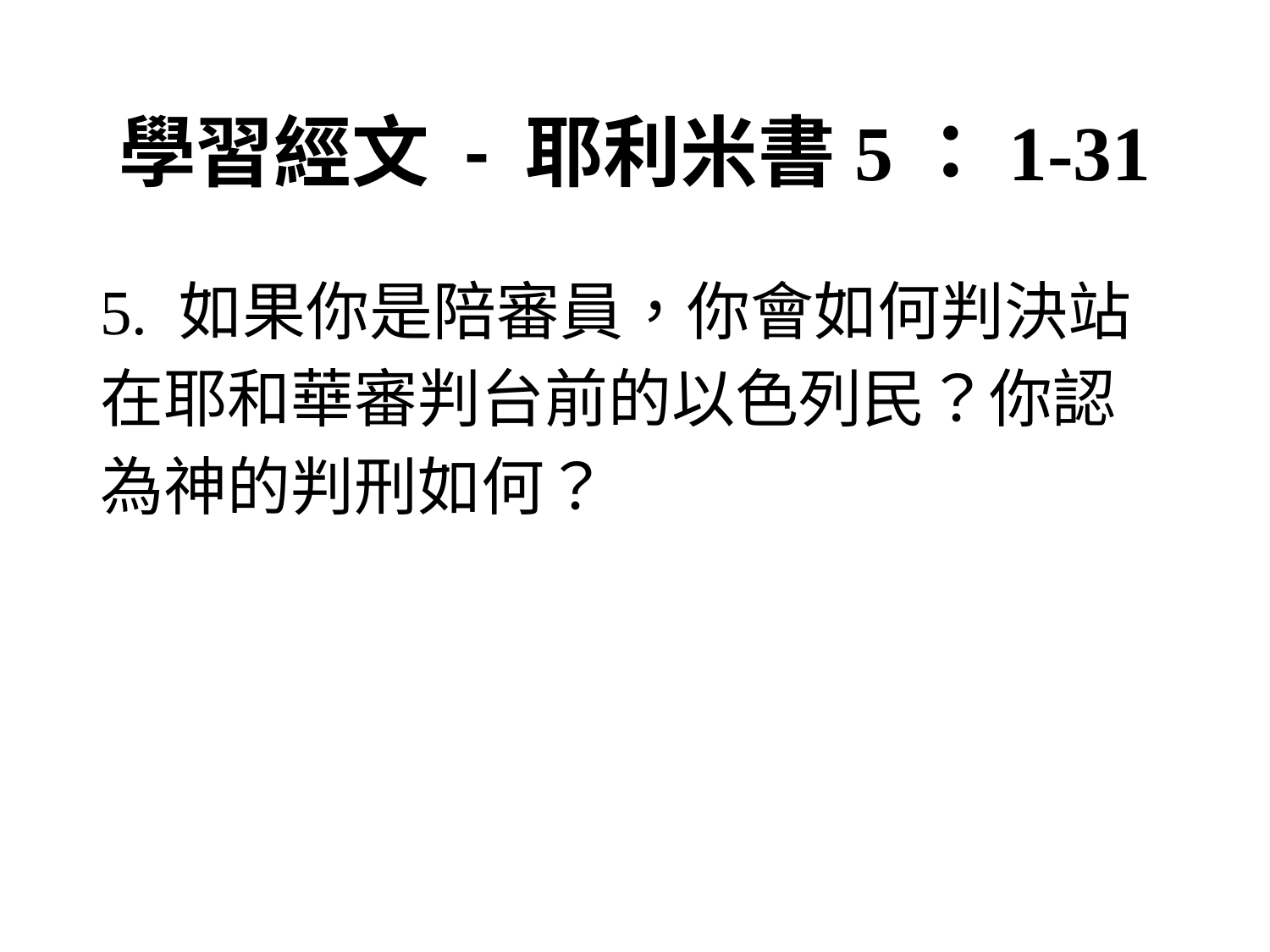

# 學習經文 - 耶利米書5：1-31
5. 如果你是陪審員，你會如何判決站在耶和華審判台前的以色列民？你認為神的判刑如何？